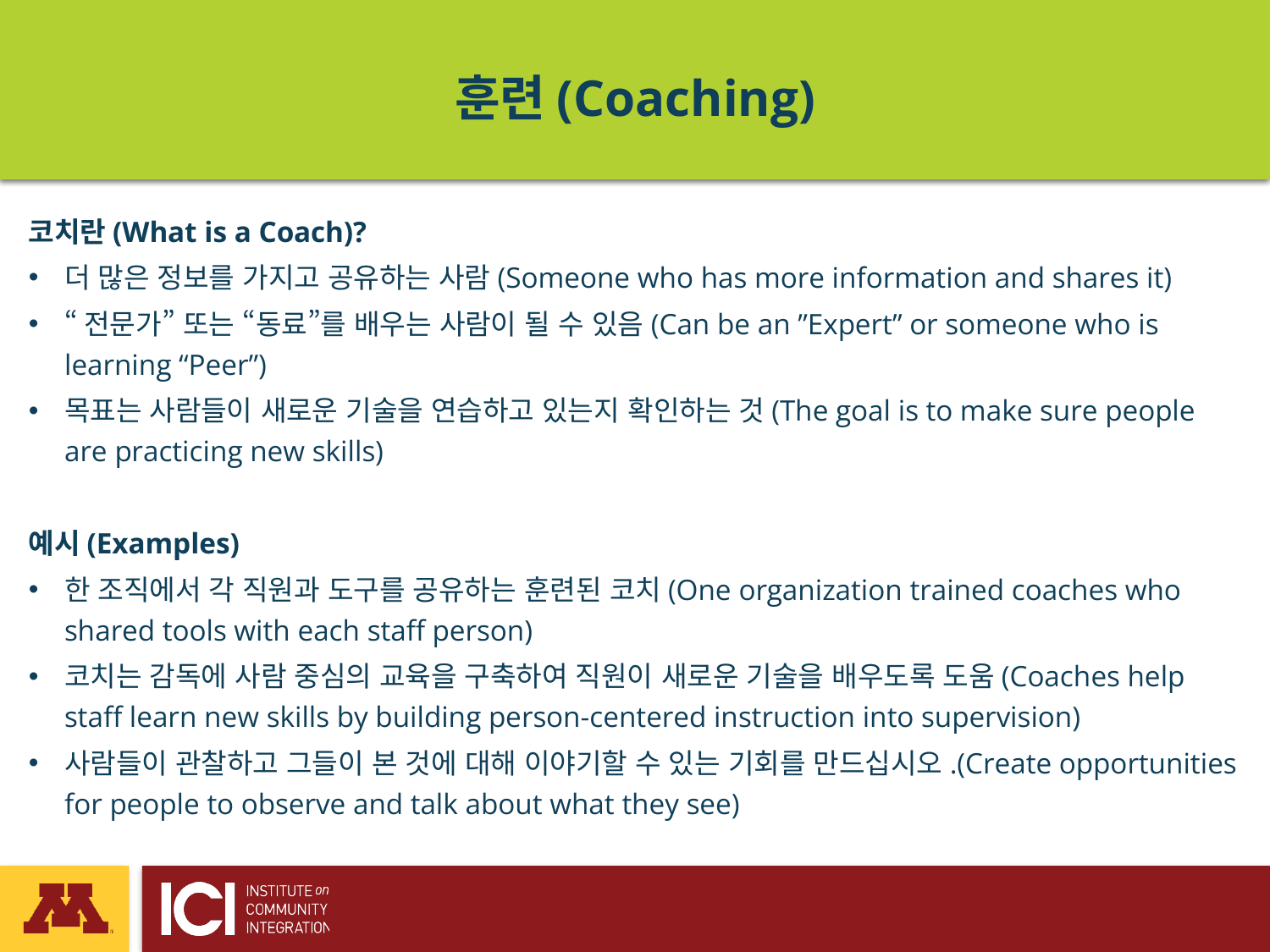

# 훈련(Coaching)
코치란(What is a Coach)?
더 많은 정보를 가지고 공유하는 사람(Someone who has more information and shares it)
“전문가” 또는 “동료”를 배우는 사람이 될 수 있음(Can be an ”Expert” or someone who is learning “Peer”)
목표는 사람들이 새로운 기술을 연습하고 있는지 확인하는 것(The goal is to make sure people are practicing new skills)

예시(Examples)
한 조직에서 각 직원과 도구를 공유하는 훈련된 코치(One organization trained coaches who shared tools with each staff person)
코치는 감독에 사람 중심의 교육을 구축하여 직원이 새로운 기술을 배우도록 도움(Coaches help staff learn new skills by building person-centered instruction into supervision)
사람들이 관찰하고 그들이 본 것에 대해 이야기할 수 있는 기회를 만드십시오.(Create opportunities for people to observe and talk about what they see)